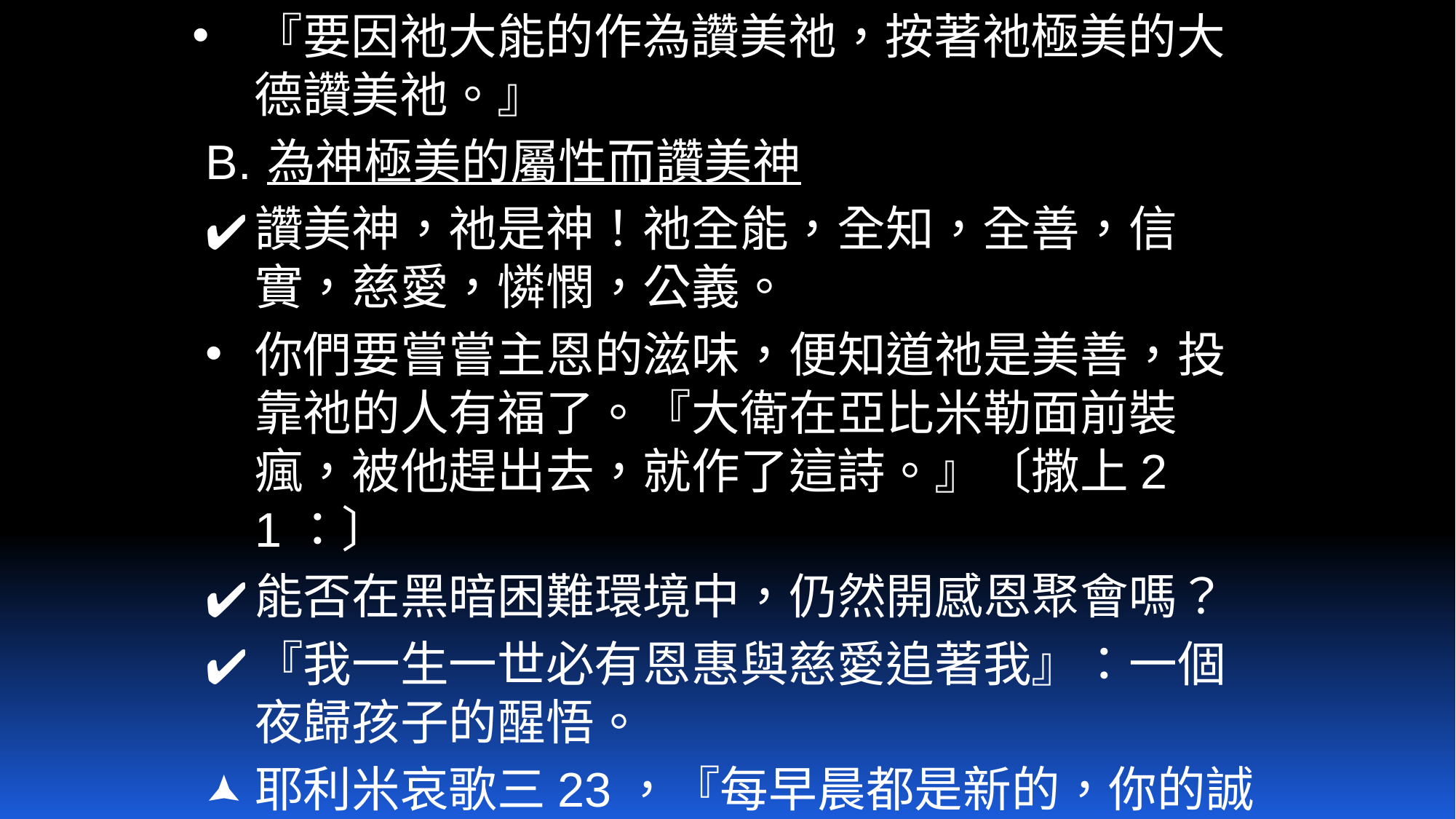

『要因祂大能的作為讚美祂，按著祂極美的大德讚美祂。』
為神極美的屬性而讚美神
讚美神，祂是神！祂全能，全知，全善，信實，慈愛，憐憫，公義。
你們要嘗嘗主恩的滋味，便知道祂是美善，投靠祂的人有福了。『大衛在亞比米勒面前裝瘋，被他趕出去，就作了這詩。』〔撒上21：〕
能否在黑暗困難環境中，仍然開感恩聚會嗎？
『我一生一世必有恩惠與慈愛追著我』：一個夜歸孩子的醒悟。
耶利米哀歌三23，『每早晨都是新的，你的誠實極大其廣大。』。